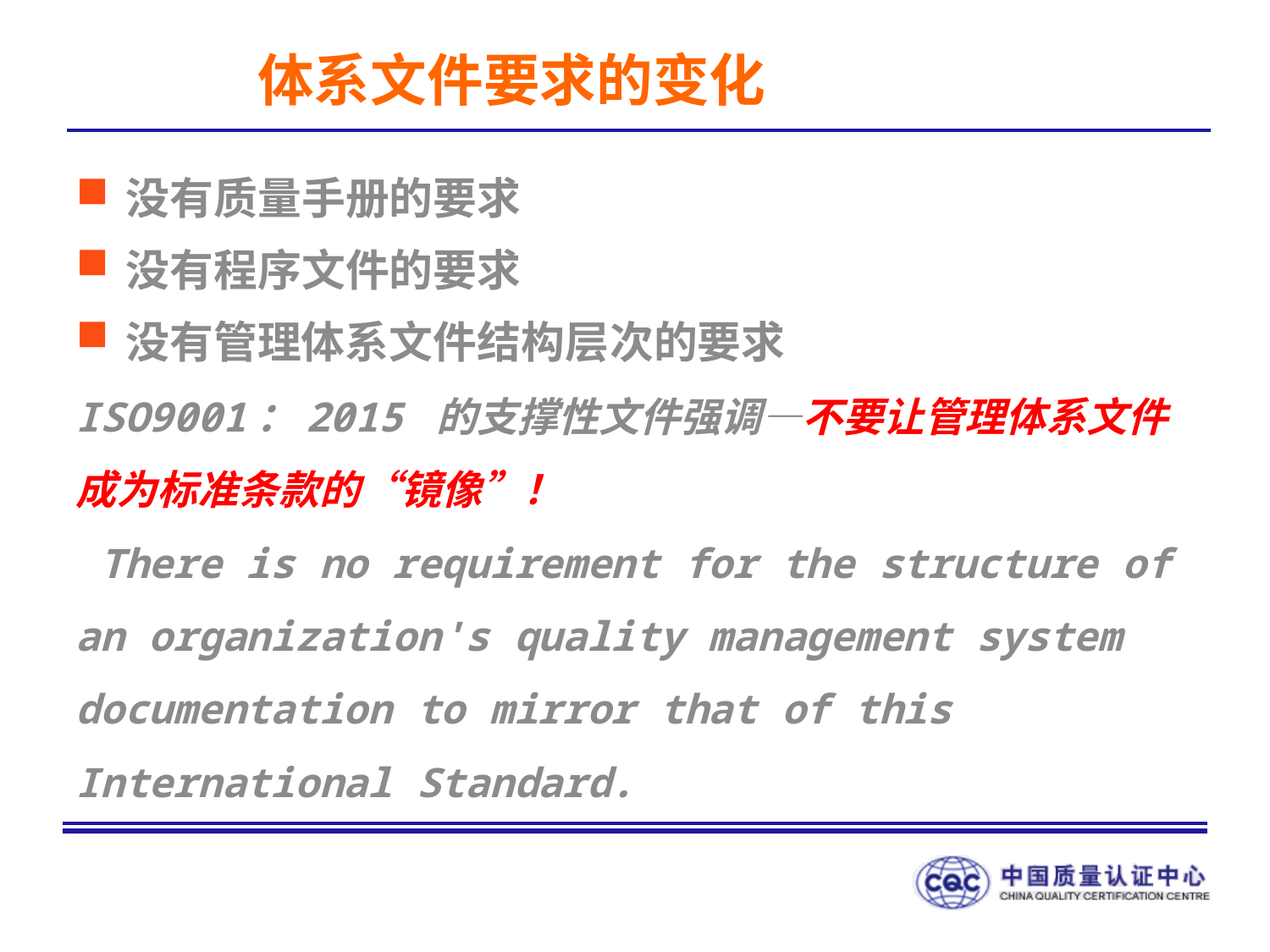

# 体系文件要求的变化
没有质量手册的要求
没有程序文件的要求
没有管理体系文件结构层次的要求
ISO9001：2015 的支撑性文件强调—不要让管理体系文件成为标准条款的“镜像”！
 There is no requirement for the structure of an organization's quality management system documentation to mirror that of this International Standard.